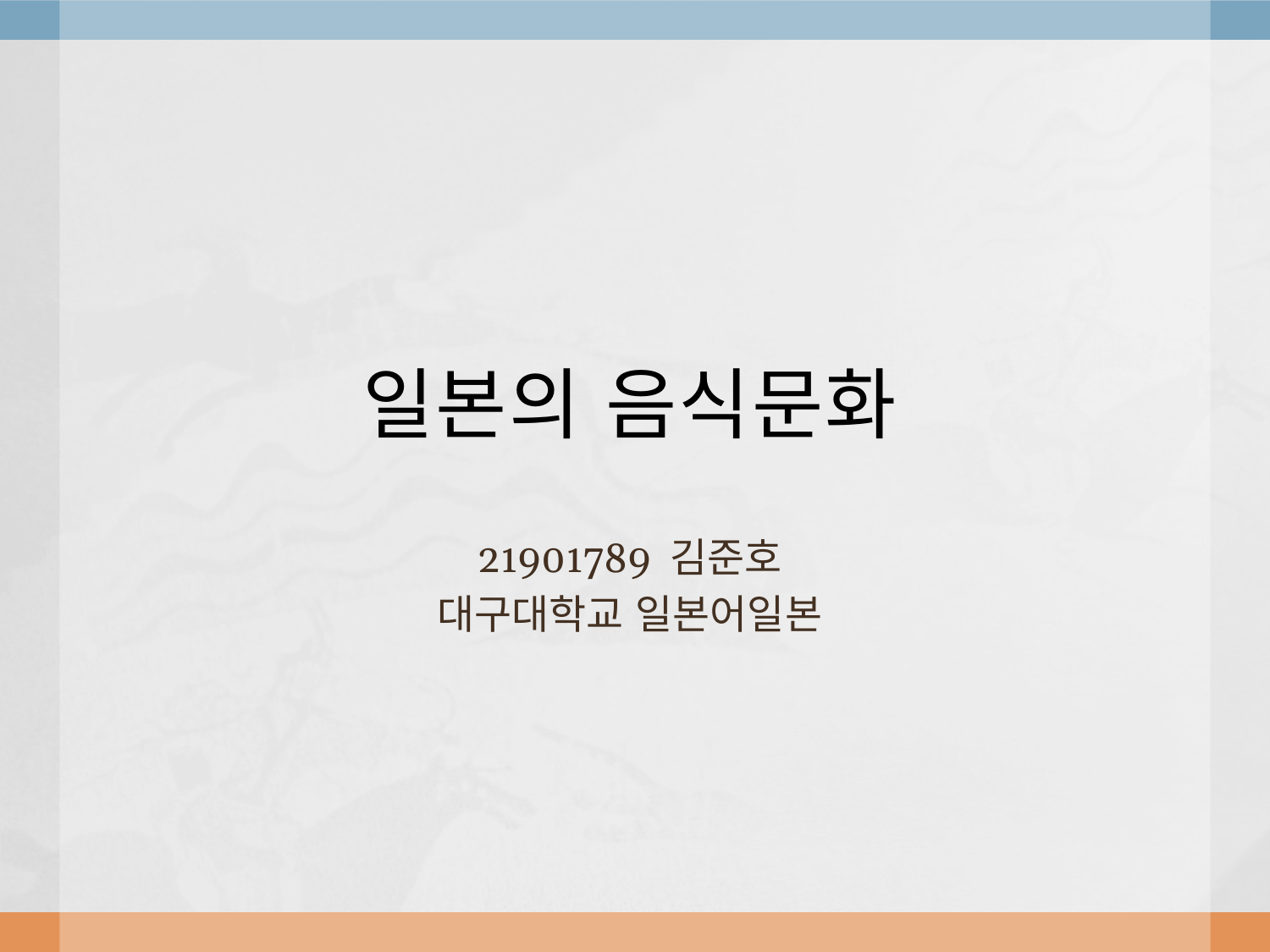

# 일본의 음식문화
21901789 김준호
대구대학교 일본어일본